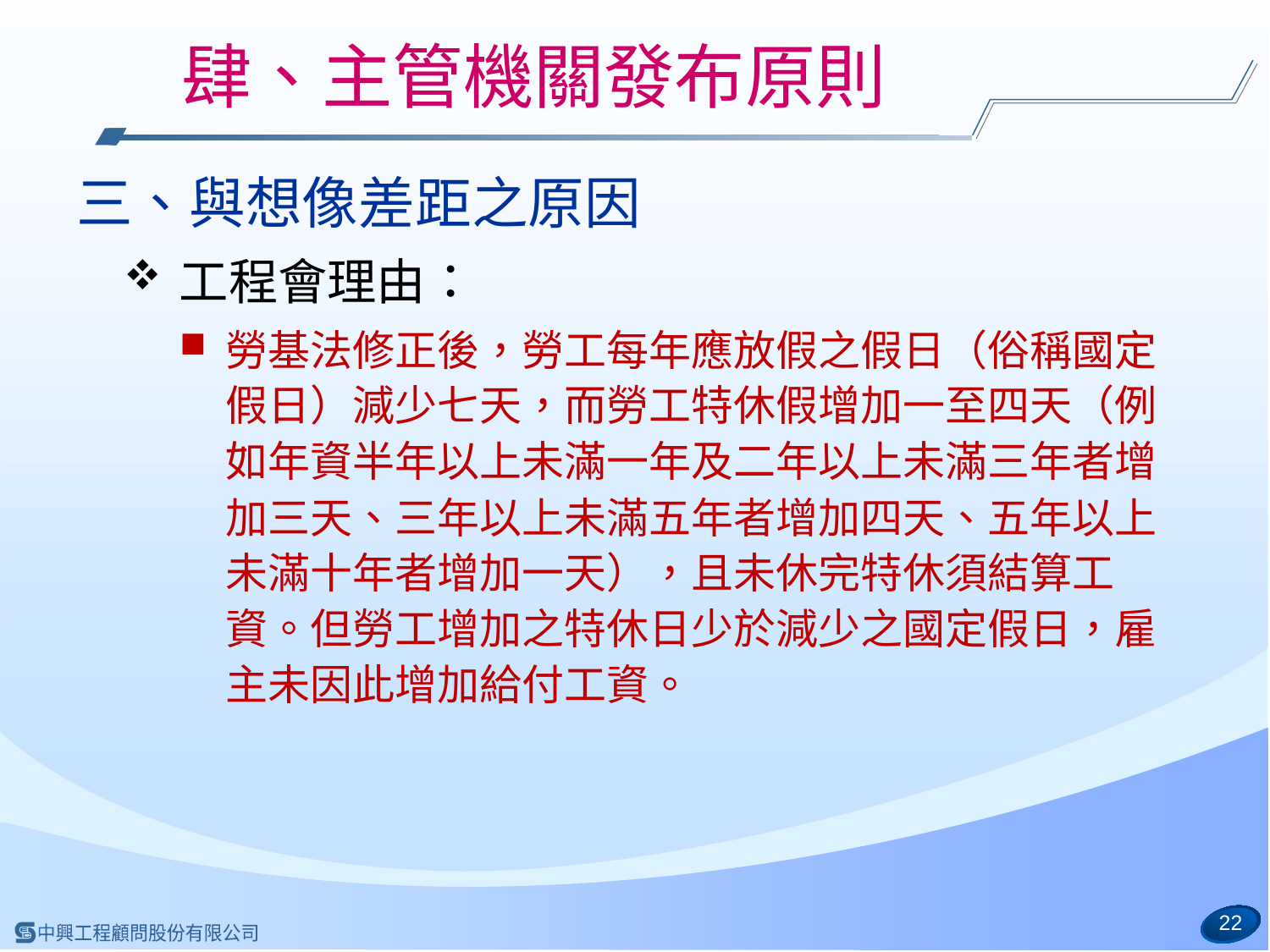

# 肆、主管機關發布原則
三、與想像差距之原因
工程會理由：
勞基法修正後，勞工每年應放假之假日（俗稱國定假日）減少七天，而勞工特休假增加一至四天（例如年資半年以上未滿一年及二年以上未滿三年者增加三天、三年以上未滿五年者增加四天、五年以上未滿十年者增加一天），且未休完特休須結算工資。但勞工增加之特休日少於減少之國定假日，雇主未因此增加給付工資。
22